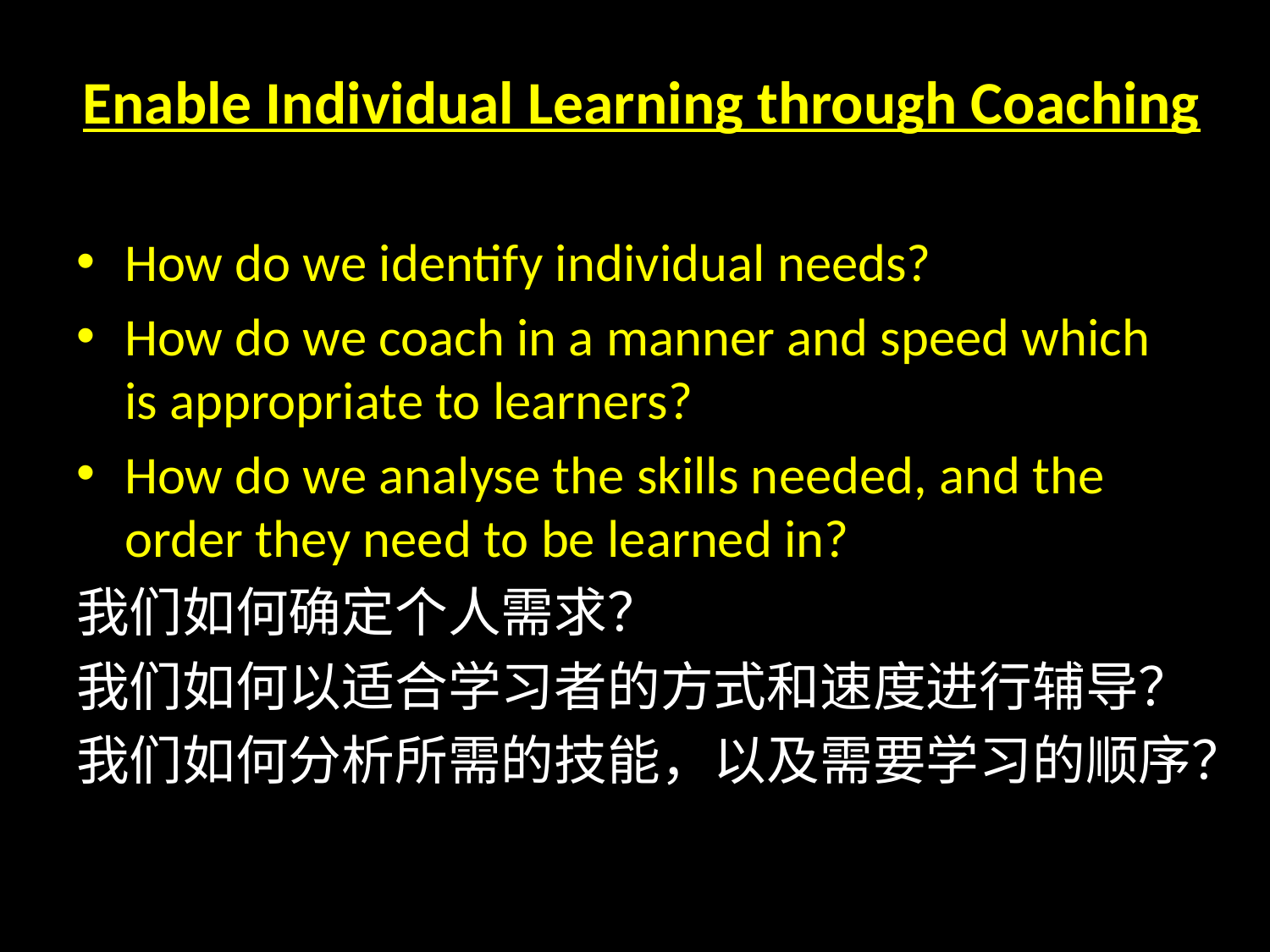

# Enable Individual Learning through Coaching
How do we identify individual needs?
How do we coach in a manner and speed which is appropriate to learners?
How do we analyse the skills needed, and the order they need to be learned in?
我们如何确定个人需求？
我们如何以适合学习者的方式和速度进行辅导？
我们如何分析所需的技能，以及需要学习的顺序？